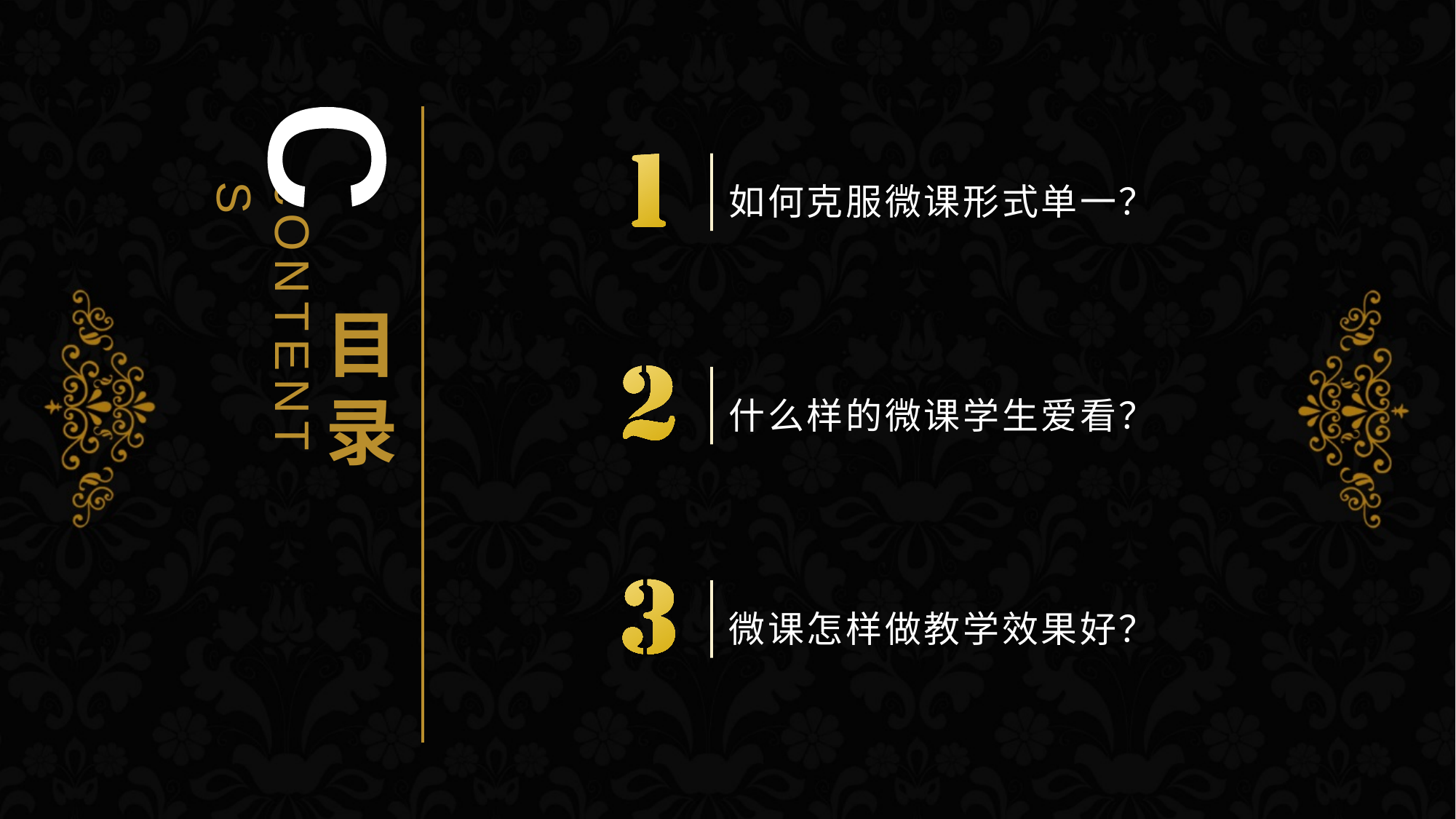

c
如何克服微课形式单一？

cONTENTS
目
录

什么样的微课学生爱看？

微课怎样做教学效果好？